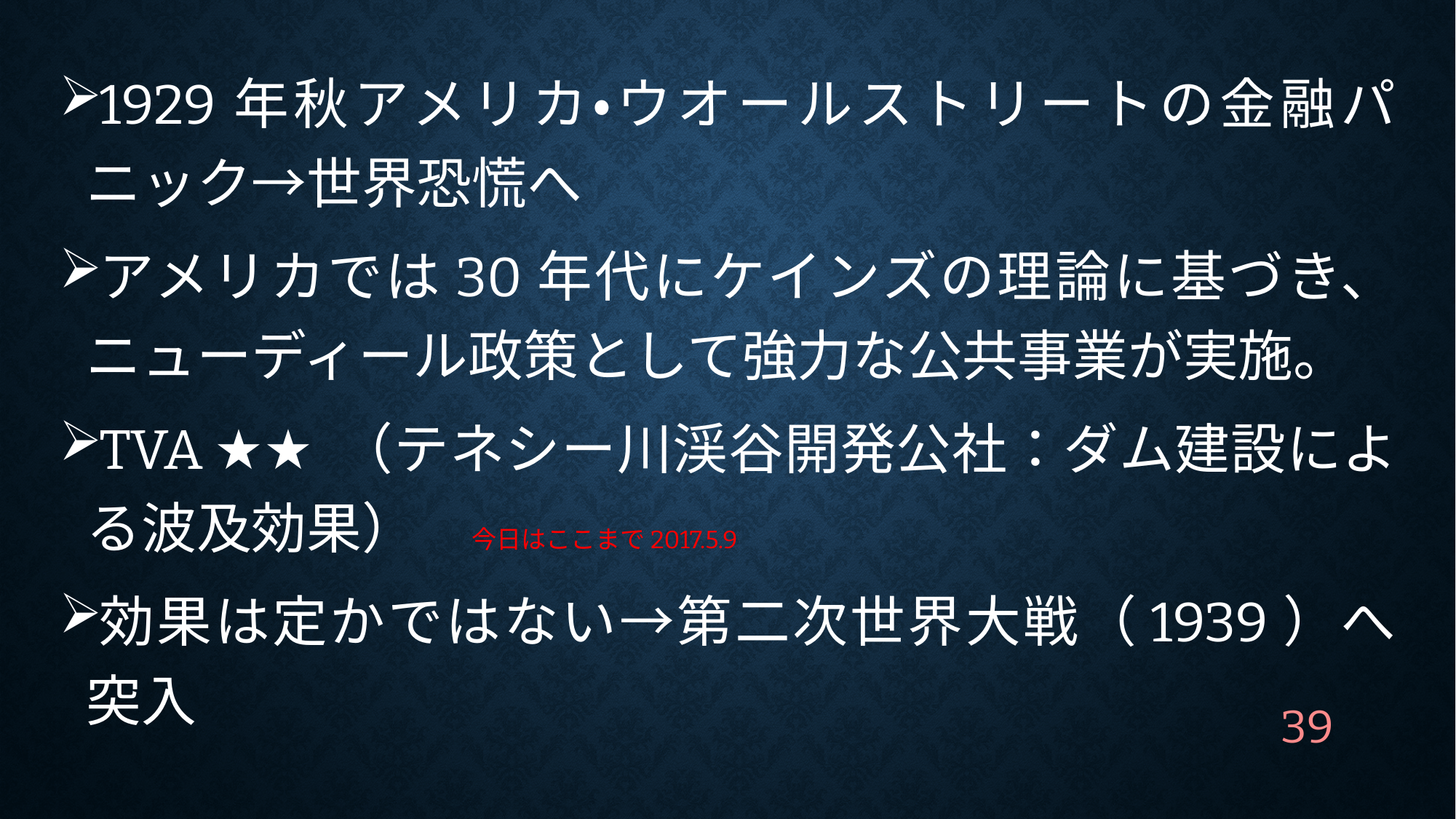

1929年秋アメリカ・ウオールストリートの金融パニック→世界恐慌へ
アメリカでは30年代にケインズの理論に基づき、ニューディール政策として強力な公共事業が実施。
TVA ★★ （テネシー川渓谷開発公社：ダム建設による波及効果）　今日はここまで2017.5.9
効果は定かではない→第二次世界大戦（1939）へ突入
39